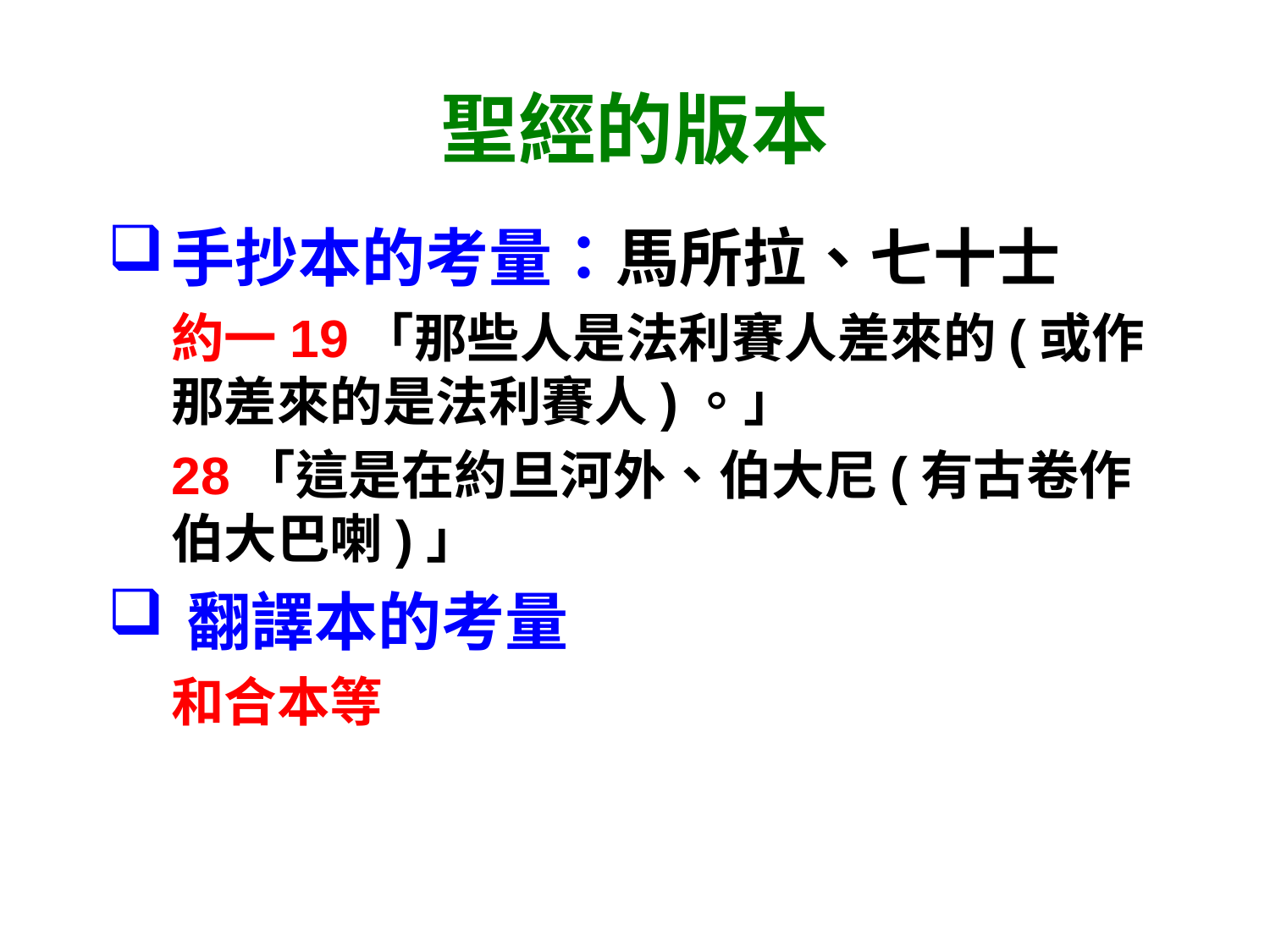

# 聖經的版本
手抄本的考量：馬所拉、七十士
約一19「那些人是法利賽人差來的(或作那差來的是法利賽人)。」
28「這是在約旦河外、伯大尼(有古卷作伯大巴喇)」
翻譯本的考量
和合本等